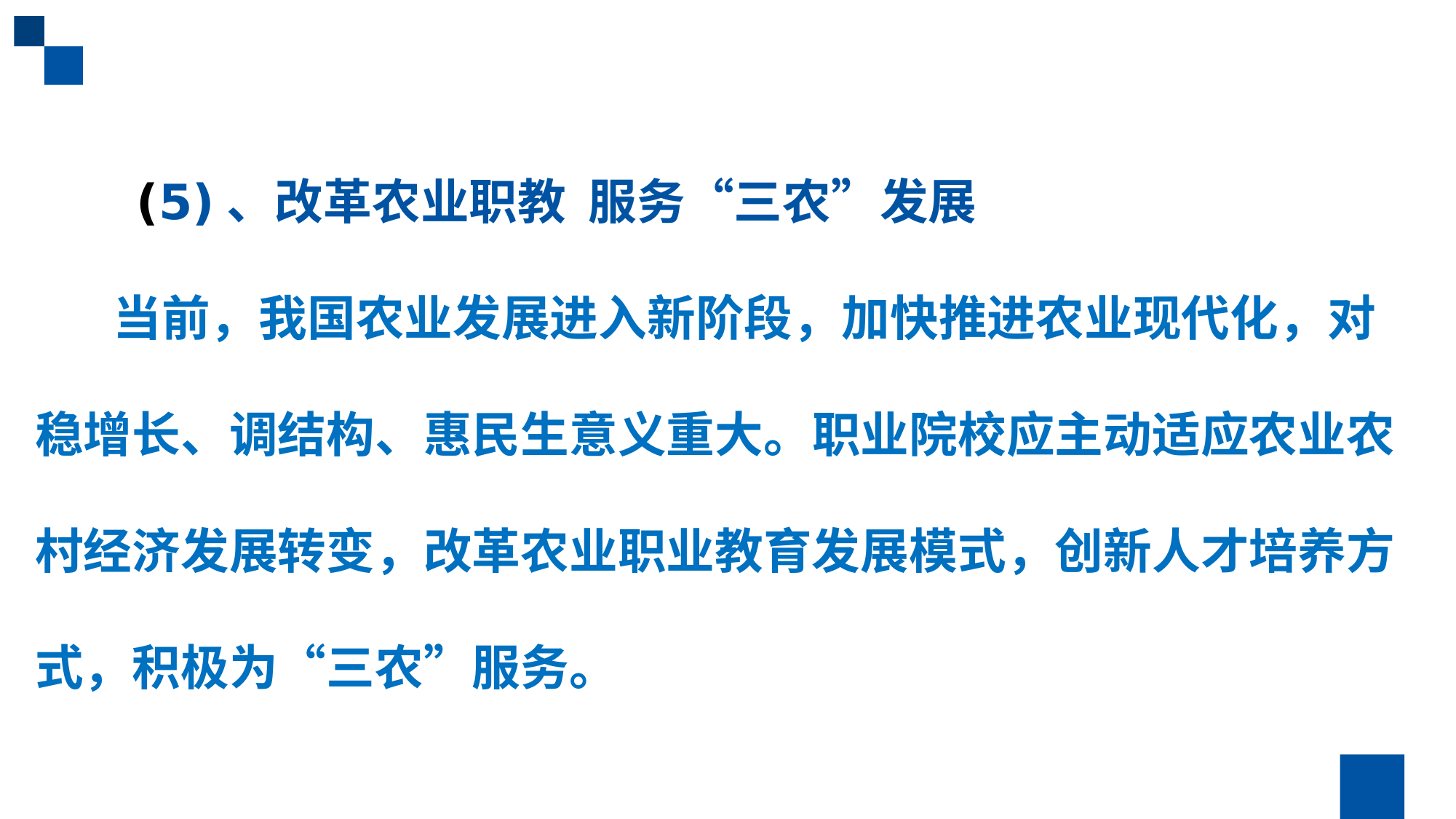

(5)、改革农业职教  服务“三农”发展
      当前，我国农业发展进入新阶段，加快推进农业现代化，对稳增长、调结构、惠民生意义重大。职业院校应主动适应农业农村经济发展转变，改革农业职业教育发展模式，创新人才培养方式，积极为“三农”服务。

140